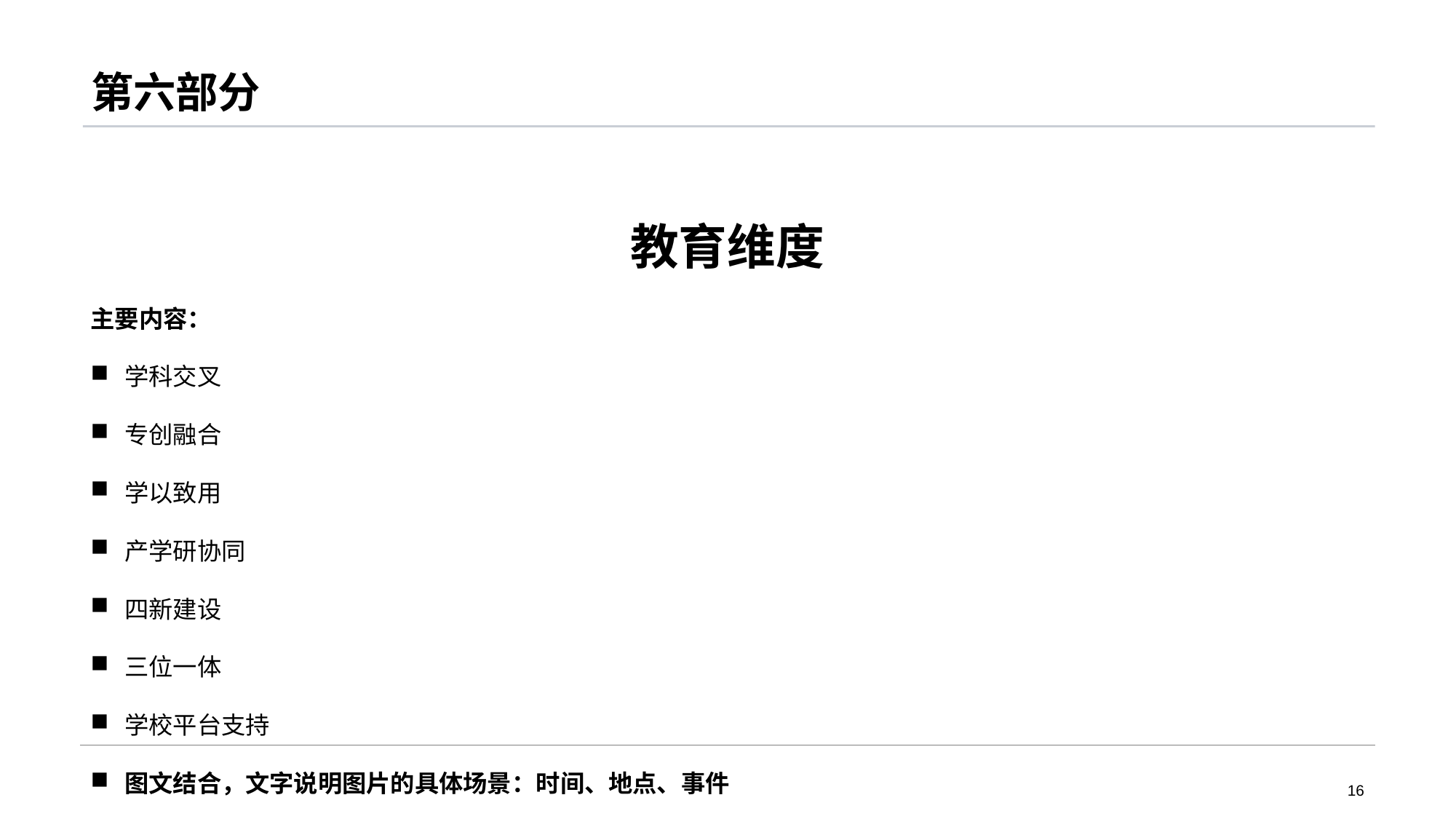

# 第六部分
教育维度
主要内容：
学科交叉
专创融合
学以致用
产学研协同
四新建设
三位一体
学校平台支持
图文结合，文字说明图片的具体场景：时间、地点、事件
16